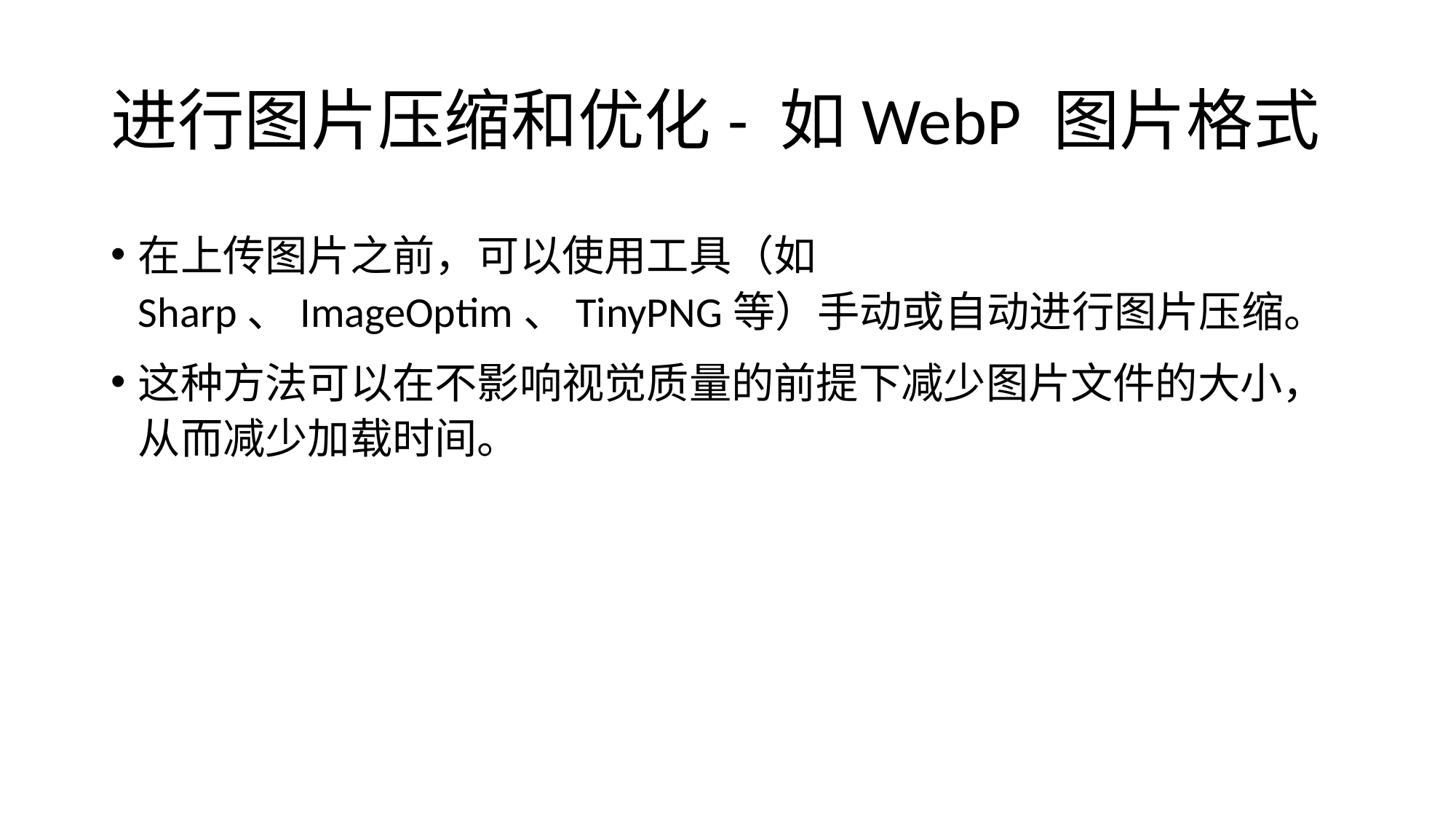

# 进行图片压缩和优化- 如WebP 图片格式
在上传图片之前，可以使用工具（如Sharp、ImageOptim、TinyPNG等）手动或自动进行图片压缩。
这种方法可以在不影响视觉质量的前提下减少图片文件的大小，从而减少加载时间。